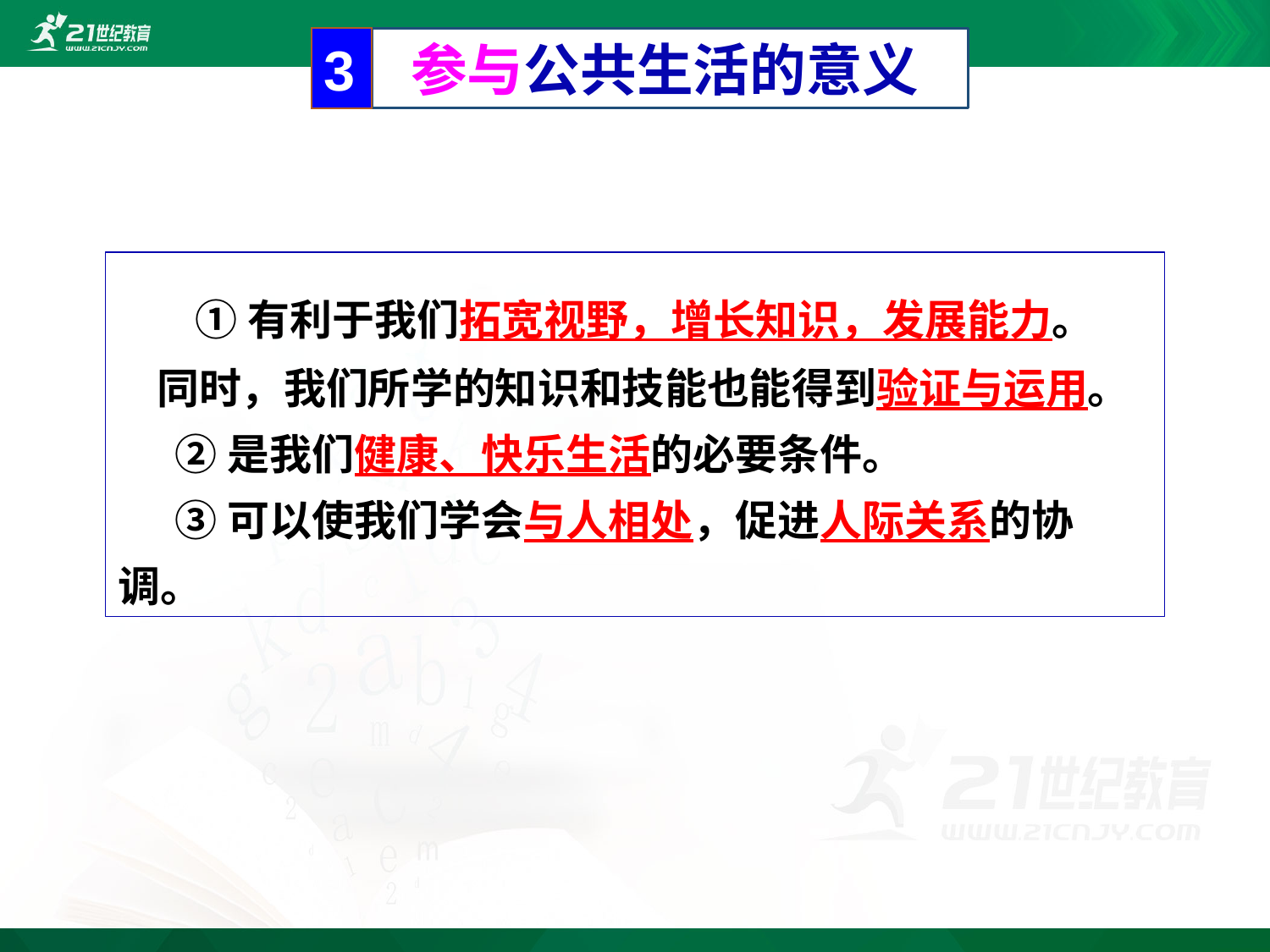

3
 参与公共生活的意义
      ①有利于我们拓宽视野，增长知识，发展能力。
   同时，我们所学的知识和技能也能得到验证与运用。
      ②是我们健康、快乐生活的必要条件。
      ③可以使我们学会与人相处，促进人际关系的协调。